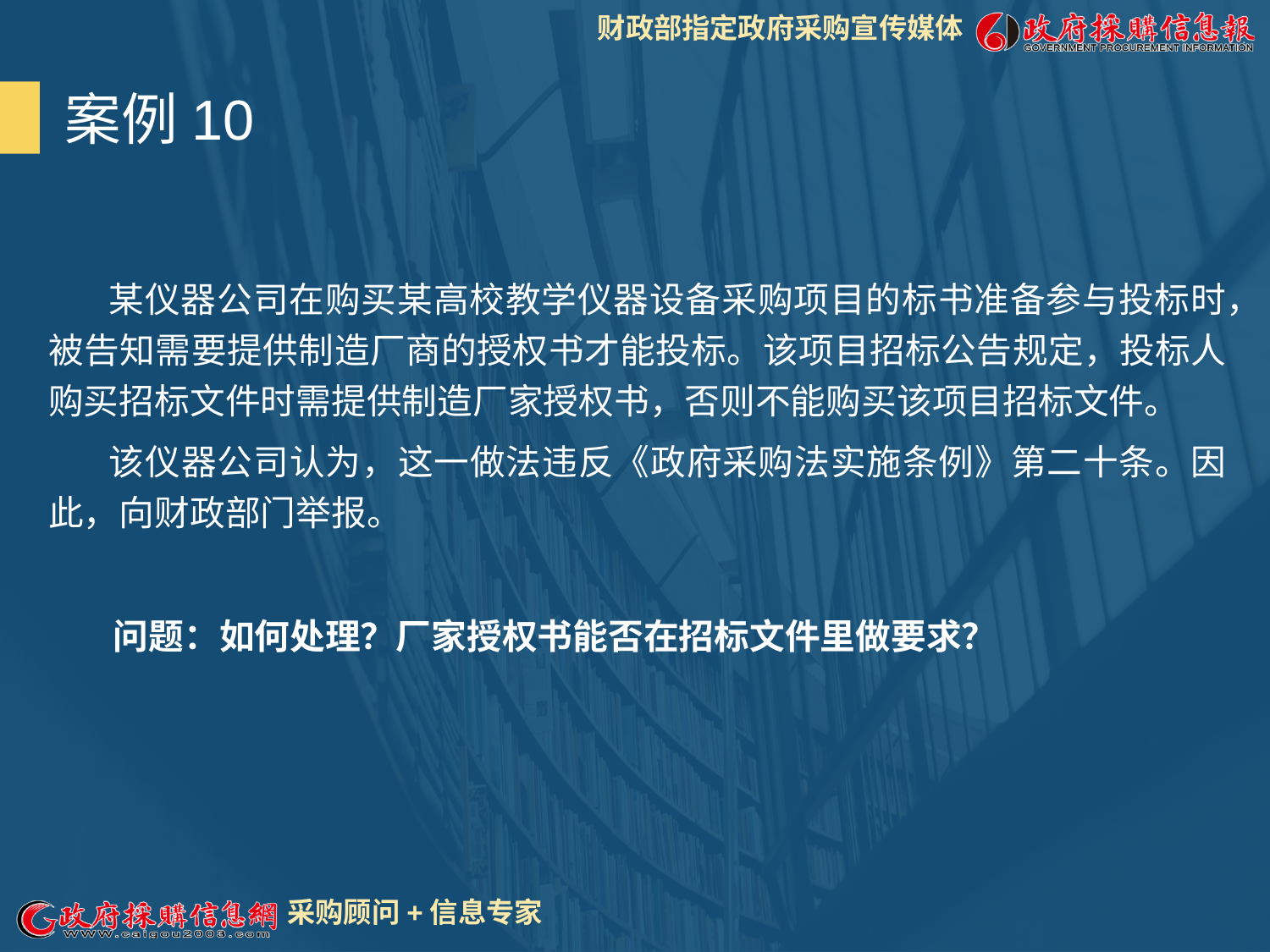

案例10
      某仪器公司在购买某高校教学仪器设备采购项目的标书准备参与投标时，被告知需要提供制造厂商的授权书才能投标。该项目招标公告规定，投标人购买招标文件时需提供制造厂家授权书，否则不能购买该项目招标文件。
      该仪器公司认为，这一做法违反《政府采购法实施条例》第二十条。因此，向财政部门举报。

       问题：如何处理？厂家授权书能否在招标文件里做要求？